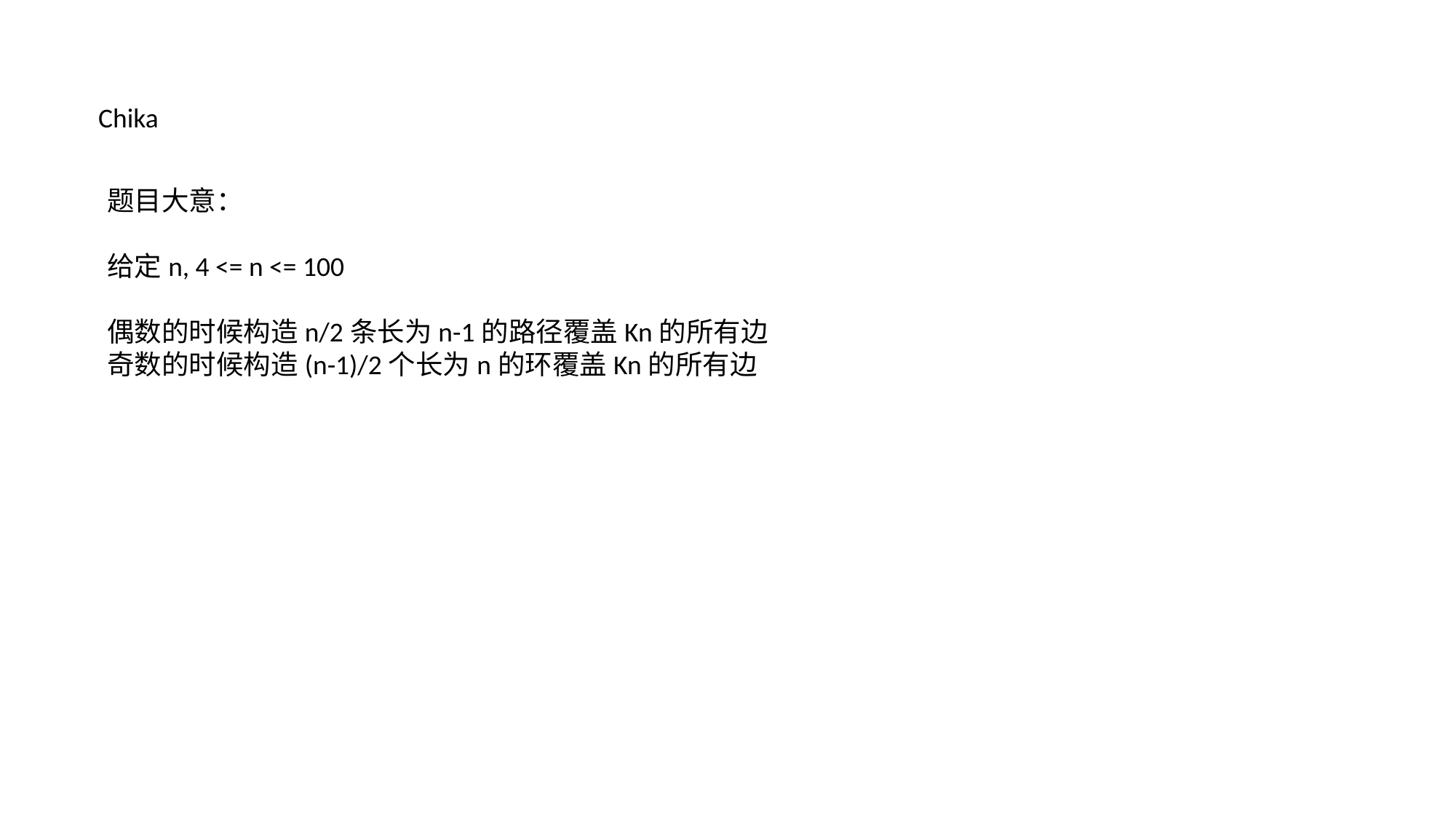

Chika
题目大意：

给定n, 4 <= n <= 100

偶数的时候构造n/2条长为n-1的路径覆盖Kn的所有边
奇数的时候构造(n-1)/2个长为n的环覆盖Kn的所有边